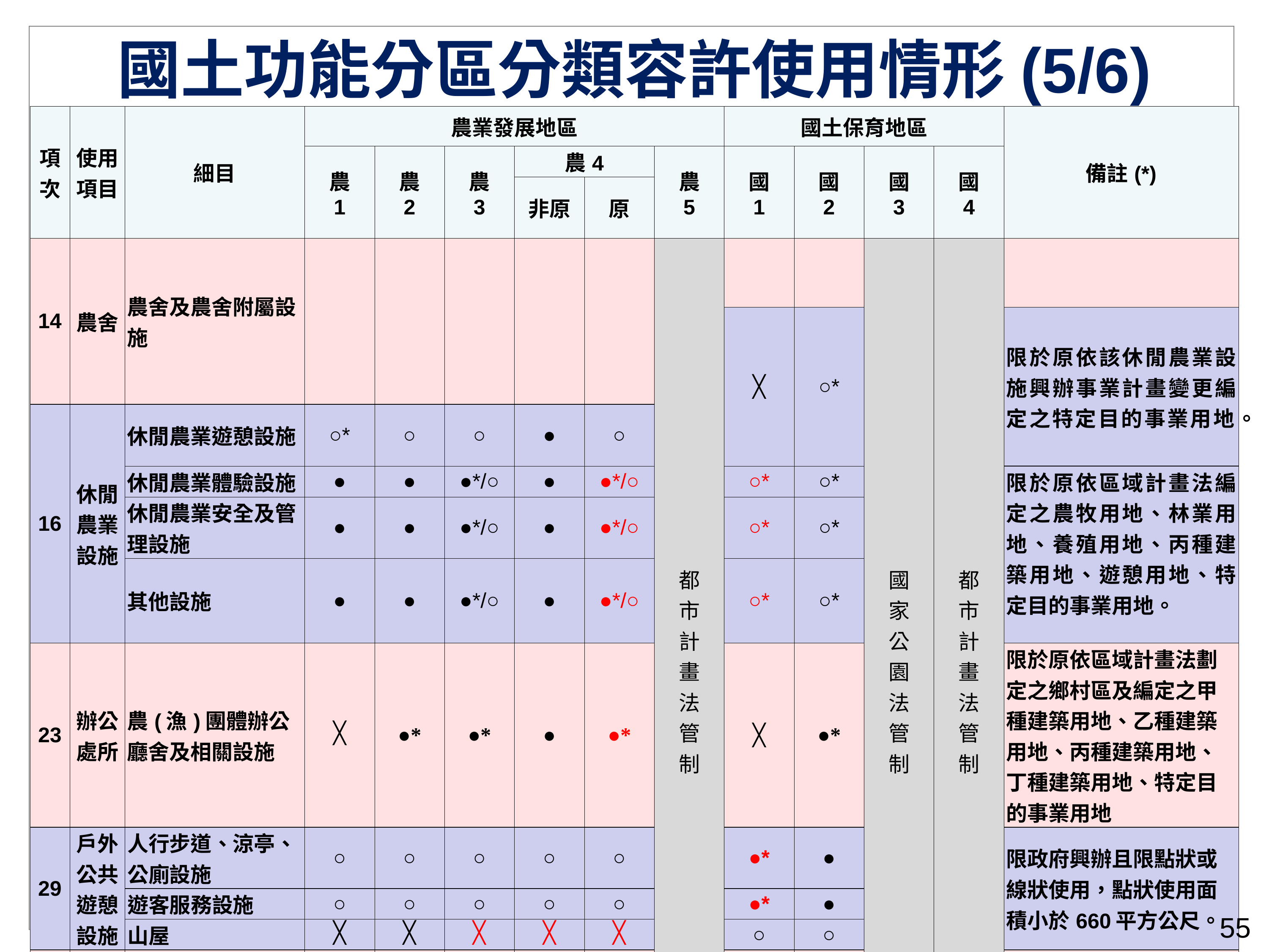

國土功能分區分類容許使用情形(5/6)
| 項次 | 使用項目 | 細目 | 農業發展地區 |  |  |  |  |  | 國土保育地區 |  |  |  | 備註(\*) |
| --- | --- | --- | --- | --- | --- | --- | --- | --- | --- | --- | --- | --- | --- |
|  |  |  | 農 1 | 農 2 | 農 3 | 農4 |  | 農 5 | 國 1 | 國 2 | 國 3 | 國 4 |  |
|  |  |  |  |  |  | 非原 | 原 |  |  |  |  |  |  |
| 14 | 農舍 | 農舍及農舍附屬設施 |  |  |  |  |  | 都 市 計 畫 法 管 制 |  |  | 國 家 公 園 法 管 制 | 都 市 計 畫 法 管 制 |  |
|  |  |  |  |  |  |  |  |  | ╳ | ○\* |  |  | 限於原依該休閒農業設施興辦事業計畫變更編定之特定目的事業用地。 |
| 16 | 休閒農業設施 | 休閒農業遊憩設施 | ○\* | ○ | ○ | ● | ○ |  |  |  |  |  |  |
|  |  | 休閒農業體驗設施 | ● | ● | ●\*/○ | ● | ●\*/○ |  | ○\* | ○\* |  |  | 限於原依區域計畫法編定之農牧用地、林業用地、養殖用地、丙種建築用地、遊憩用地、特定目的事業用地。 |
|  |  | 休閒農業安全及管理設施 | ● | ● | ●\*/○ | ● | ●\*/○ |  | ○\* | ○\* |  |  |  |
|  |  | 其他設施 | ● | ● | ●\*/○ | ● | ●\*/○ |  | ○\* | ○\* |  |  |  |
| 23 | 辦公處所 | 農(漁)團體辦公廳舍及相關設施 | ╳ | ●\* | ●\* | ● | ●\* |  | ╳ | ●\* |  |  | 限於原依區域計畫法劃定之鄉村區及編定之甲種建築用地、乙種建築用地、丙種建築用地、丁種建築用地、特定目的事業用地 |
| 29 | 戶外公共遊憩設施 | 人行步道、涼亭、公廁設施 | ○ | ○ | ○ | ○ | ○ |  | ●\* | ● |  |  | 限政府興辦且限點狀或線狀使用，點狀使用面積小於660平方公尺。 |
|  |  | 遊客服務設施 | ○ | ○ | ○ | ○ | ○ |  | ●\* | ● |  |  |  |
|  |  | 山屋 | ╳ | ╳ | ╳ | ╳ | ╳ |  | ○ | ○ |  |  |  |
| 61 | 行政設施 | 政府機關 | ○ | ○ | ○ | ● | ○ |  | ╳ | ○ |  |  |  |
|  |  | 農業改良物及試驗場地及設施 | ●\*/○ | ●\*/○ | ●\*/○ | ● | ●\*/○ |  | ╳ | ○ |  |  | 限於原依該農業改良物、試驗場地及設施興辦事業計畫變更編定之特定目的事業用地。 |
55